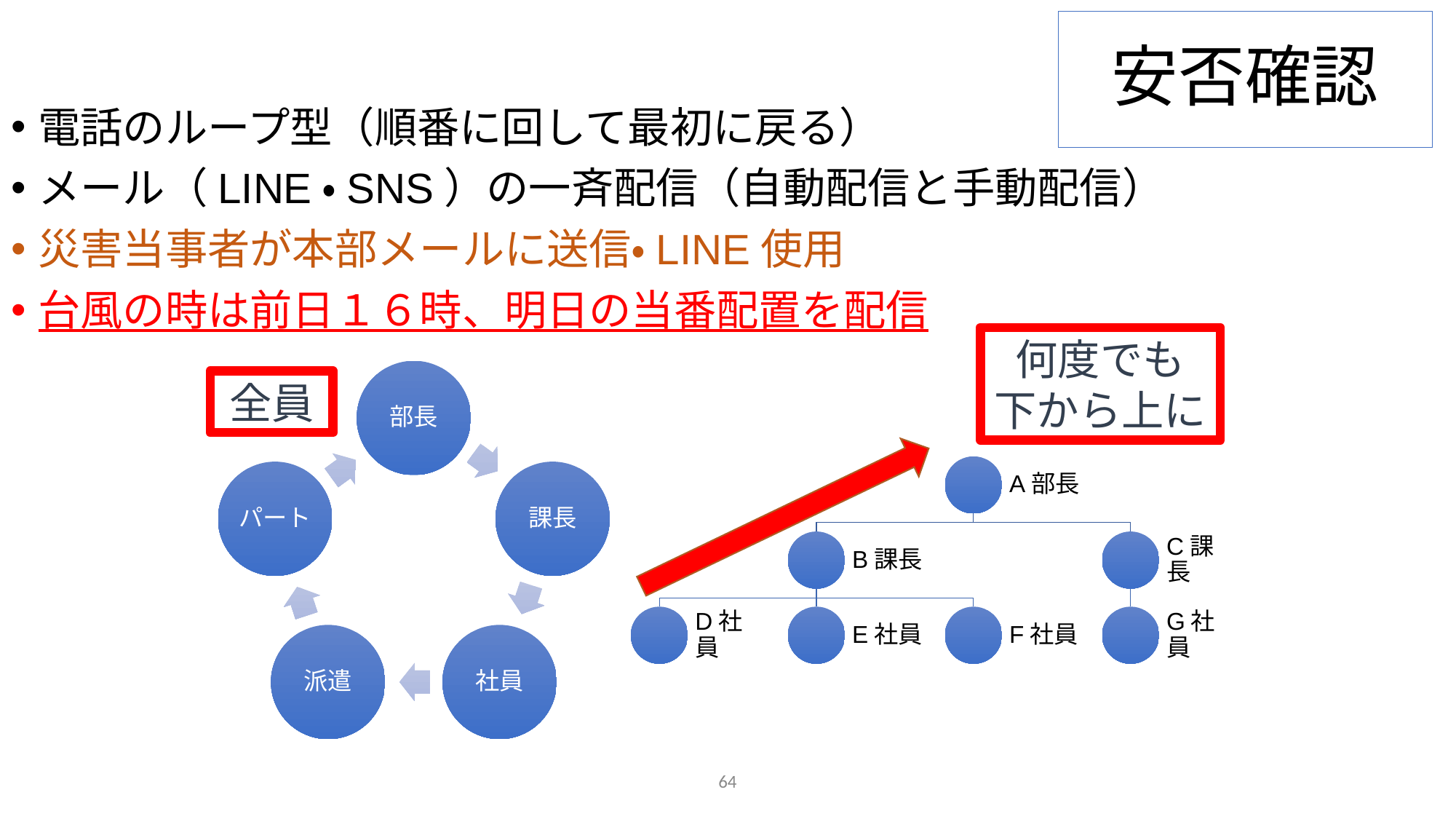

# 安否確認
電話のループ型（順番に回して最初に戻る）
メール（LINE・SNS）の一斉配信（自動配信と手動配信）
災害当事者が本部メールに送信・LINE使用
台風の時は前日１６時、明日の当番配置を配信

A部長
B課長
D社員
E社員
F社員
C課長
G社員
何度でも
下から上に
部長

課長

社員

派遣

パート

全員

64